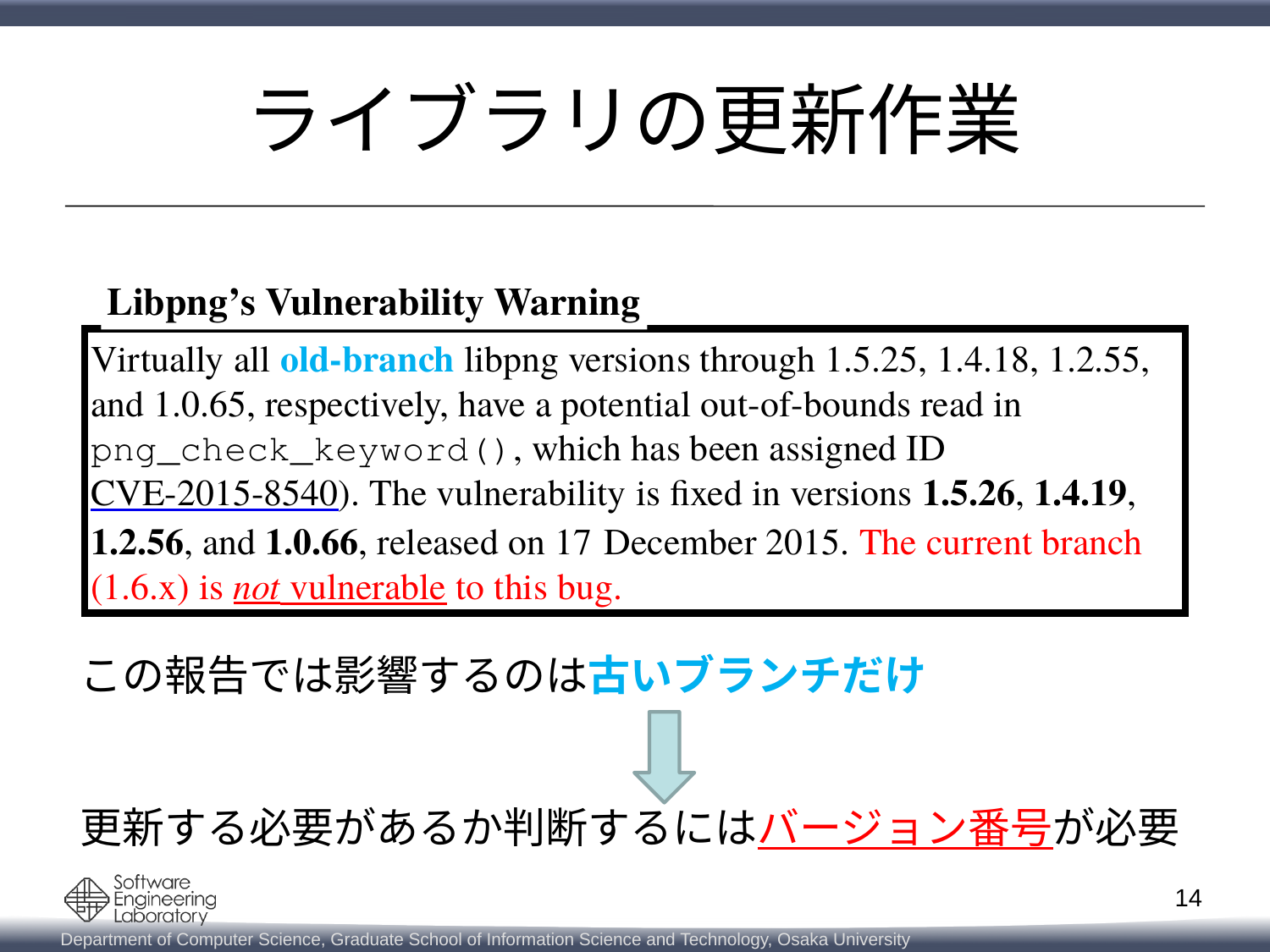

# ライブラリの更新作業
Libpng’s Vulnerability Warning
Virtually all old-branch libpng versions through 1.5.25, 1.4.18, 1.2.55, and 1.0.65, respectively, have a potential out-of-bounds read in png_check_keyword(), which has been assigned ID CVE-2015-8540). The vulnerability is fixed in versions 1.5.26, 1.4.19, 1.2.56, and 1.0.66, released on 17 December 2015. The current branch (1.6.x) is not vulnerable to this bug.
この報告では影響するのは古いブランチだけ

更新する必要があるか判断するにはバージョン番号が必要

14